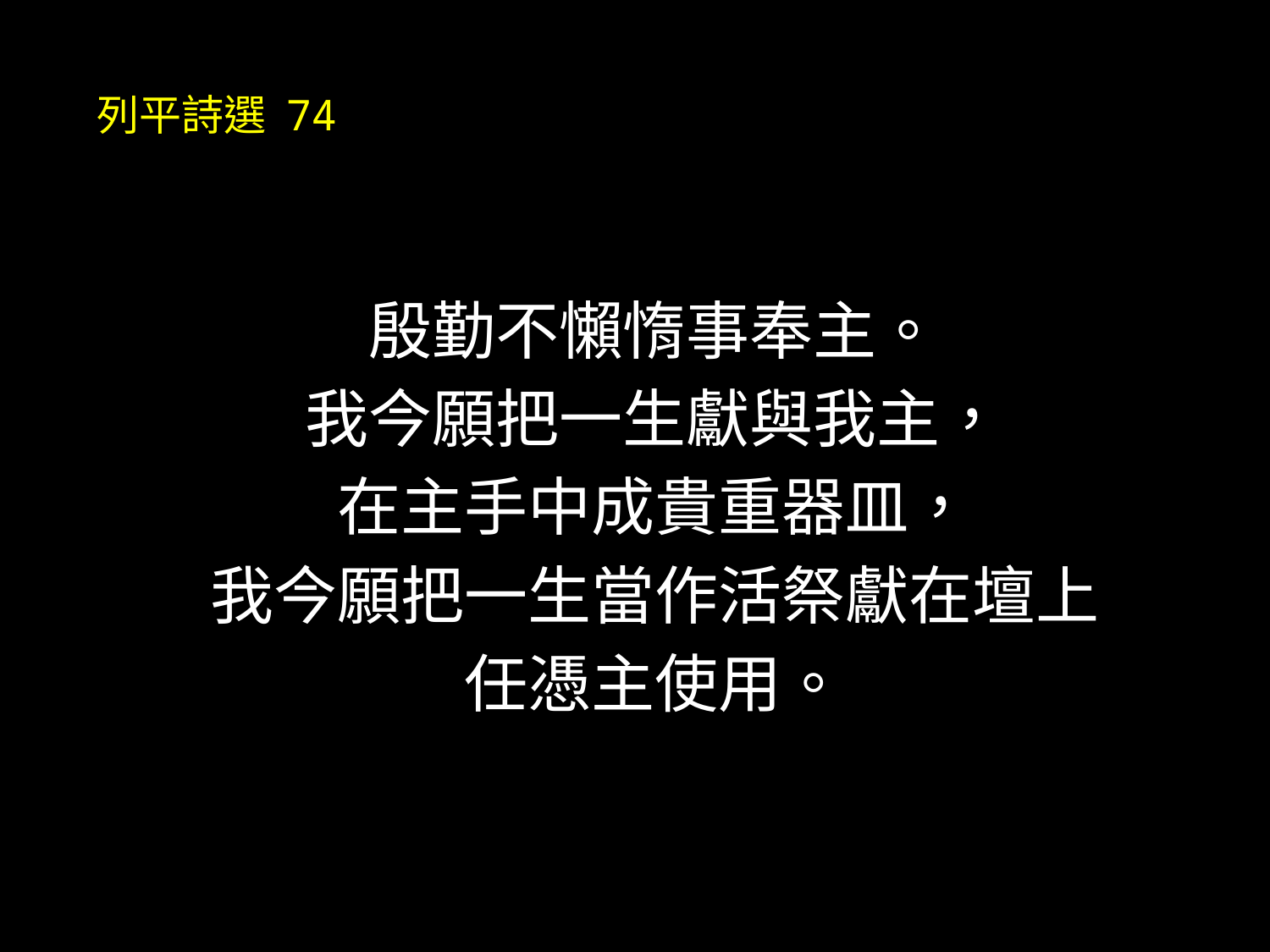

# 列平詩選 74
殷勤不懶惰事奉主。
我今願把一生獻與我主，
在主手中成貴重器皿，
我今願把一生當作活祭獻在壇上
任憑主使用。